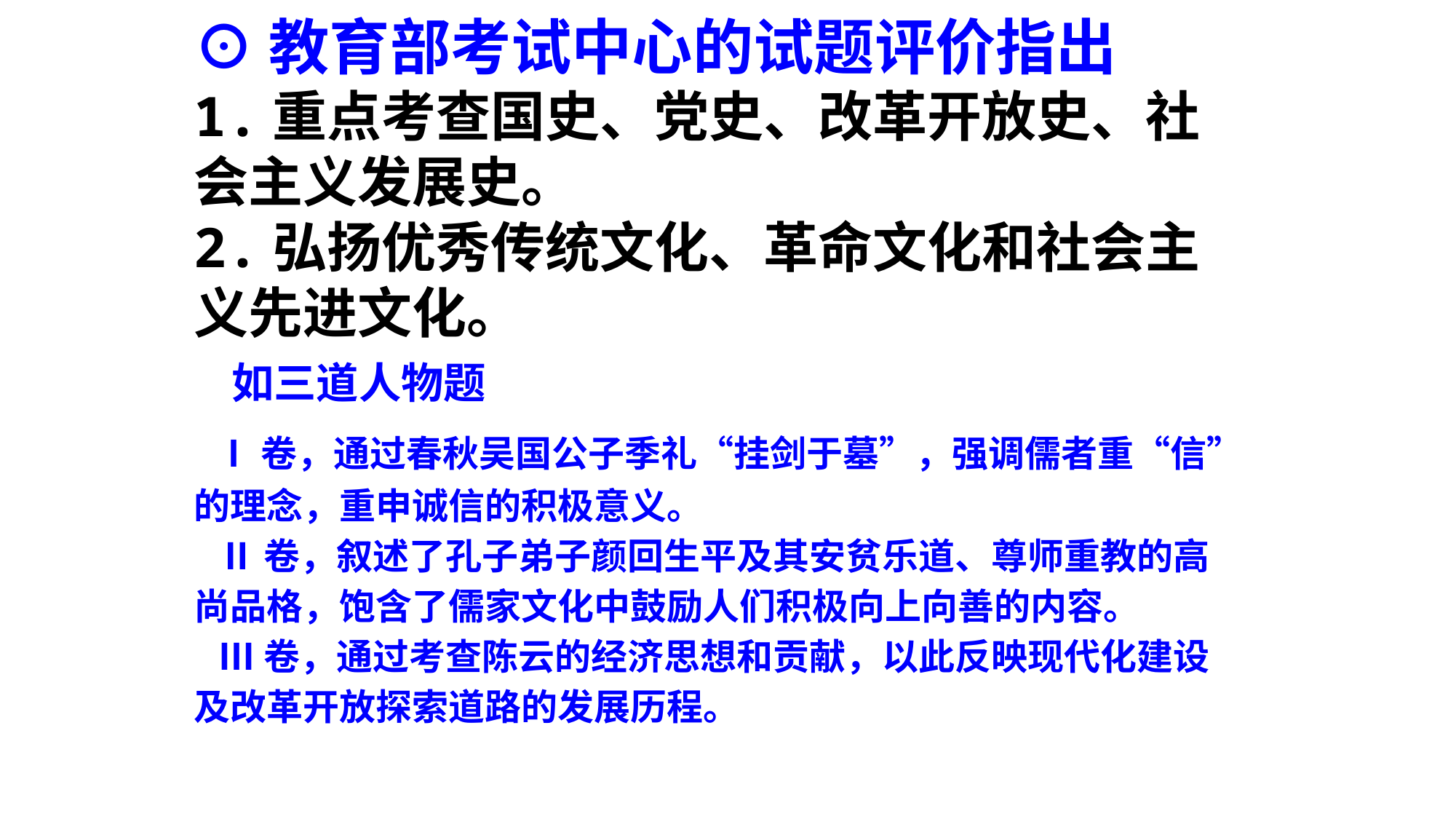

⊙教育部考试中心的试题评价指出
1.重点考查国史、党史、改革开放史、社会主义发展史。
2.弘扬优秀传统文化、革命文化和社会主义先进文化。
  如三道人物题
  Ⅰ卷，通过春秋吴国公子季礼“挂剑于墓”，强调儒者重“信”的理念，重申诚信的积极意义。
   Ⅱ卷，叙述了孔子弟子颜回生平及其安贫乐道、尊师重教的高尚品格，饱含了儒家文化中鼓励人们积极向上向善的内容。
   Ⅲ卷，通过考查陈云的经济思想和贡献，以此反映现代化建设及改革开放探索道路的发展历程。